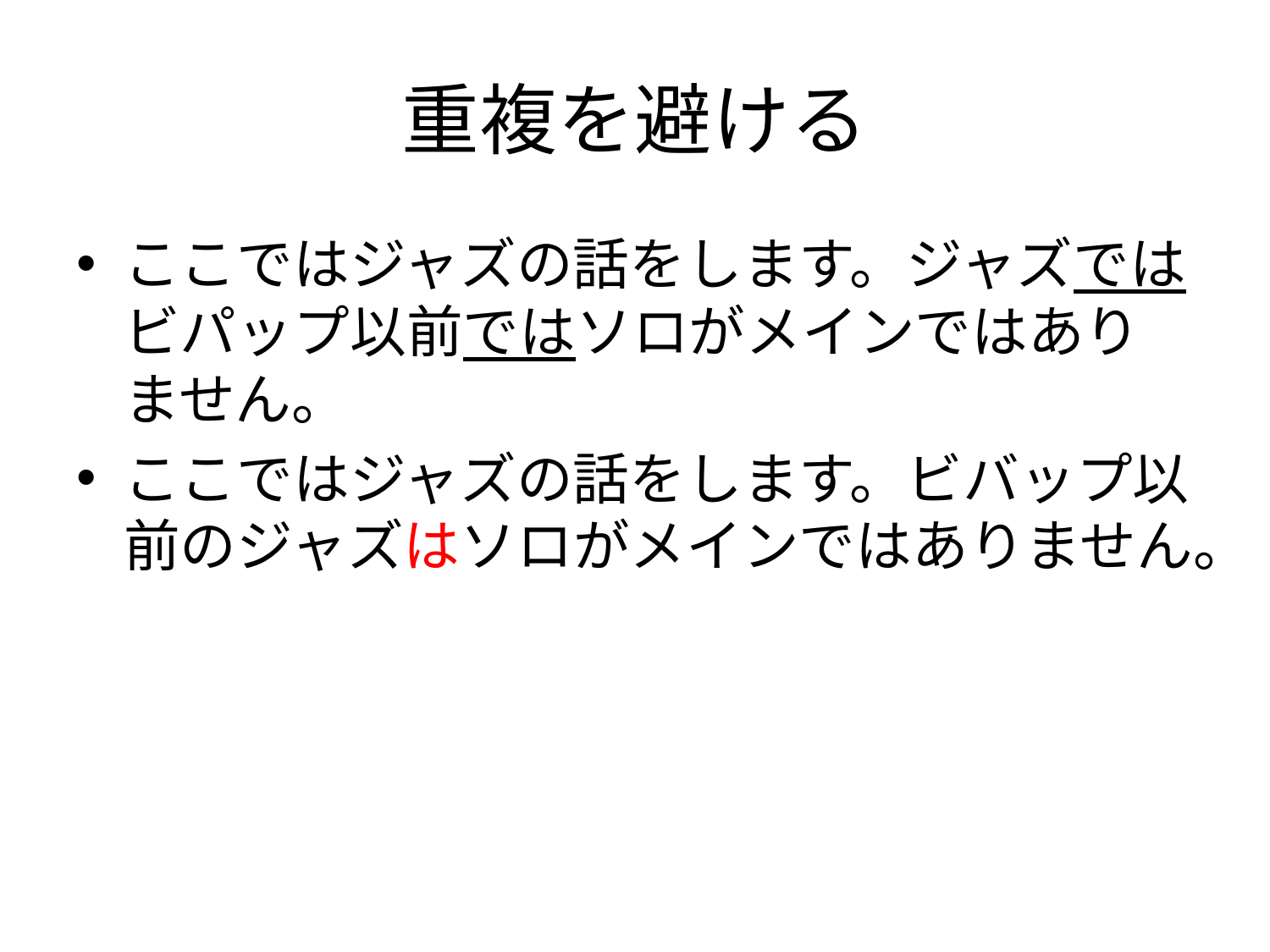

# 重複を避ける
ここではジャズの話をします。ジャズではビパップ以前ではソロがメインではありません。
ここではジャズの話をします。ビバップ以前のジャズはソロがメインではありません。